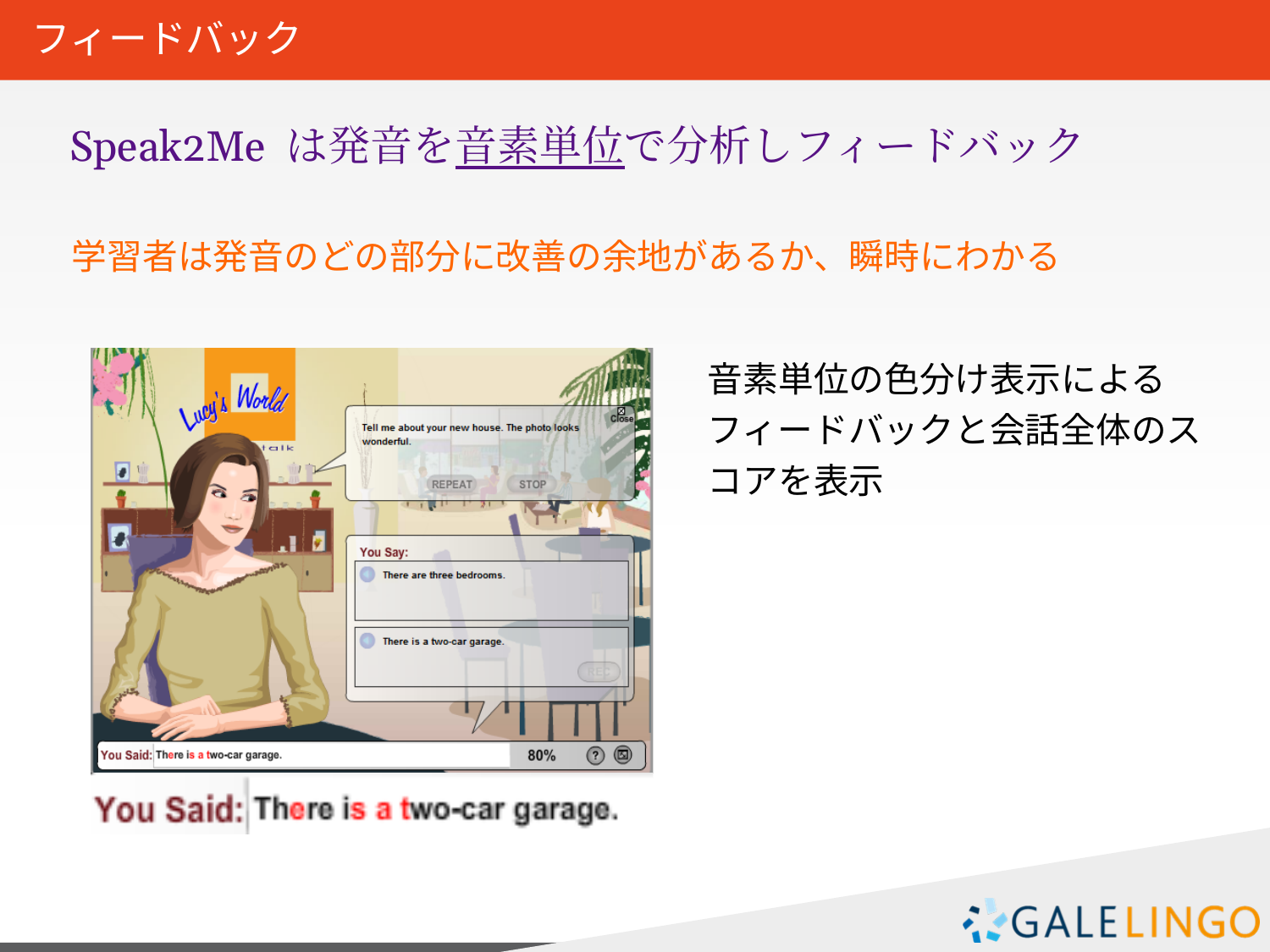

# フィードバック
Speak2Me は発音を音素単位で分析しフィードバック

学習者は発音のどの部分に改善の余地があるか、瞬時にわかる
音素単位の色分け表示によるフィードバックと会話全体のスコアを表示